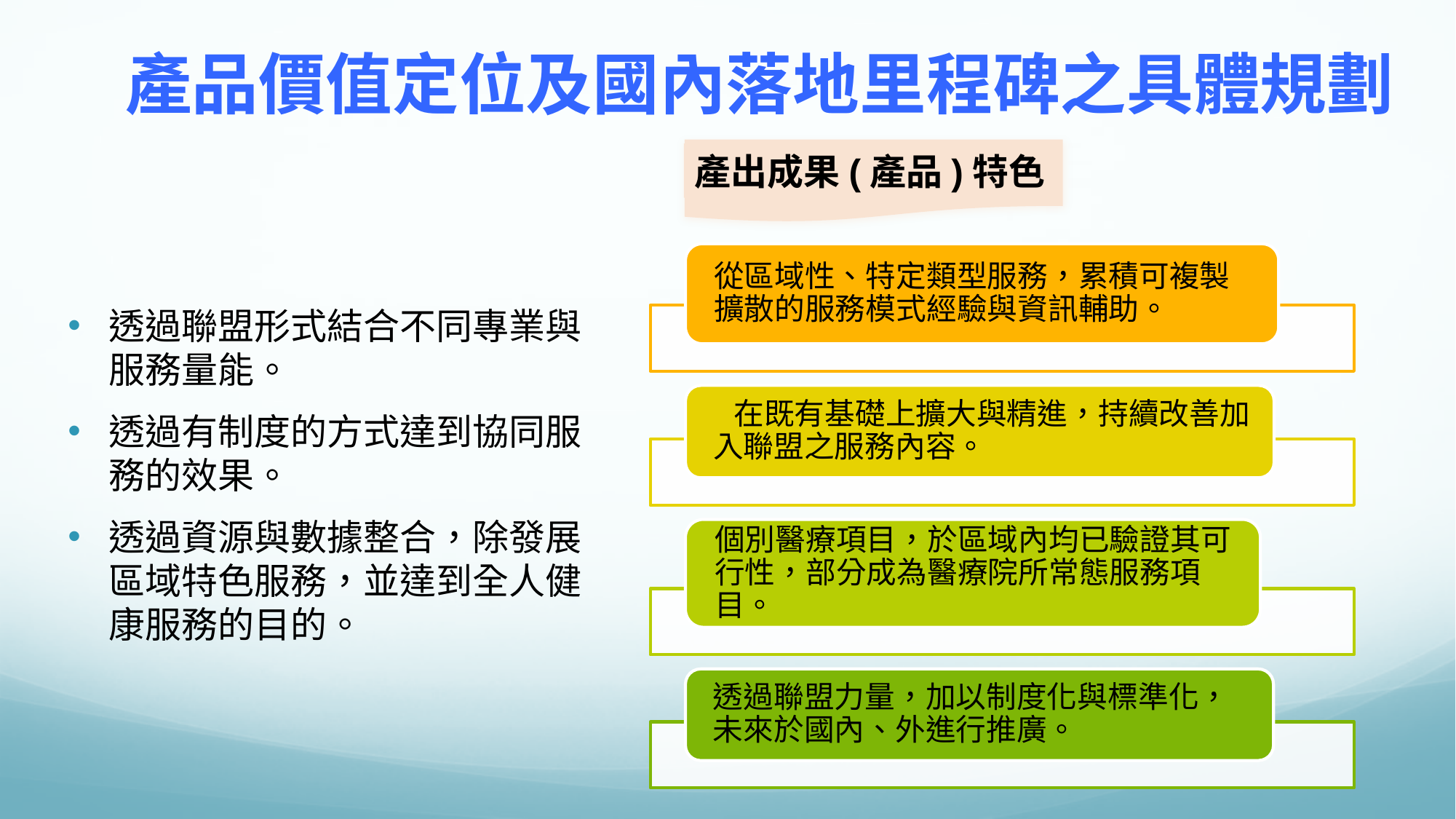

產品價值定位及國內落地里程碑之具體規劃

產出成果(產品)特色
從區域性、特定類型服務，累積可複製擴散的服務模式經驗與資訊輔助。
  在既有基礎上擴大與精進，持續改善加入聯盟之服務內容。
個別醫療項目，於區域內均已驗證其可行性，部分成為醫療院所常態服務項目。
透過聯盟力量，加以制度化與標準化，未來於國內、外進行推廣。
透過聯盟形式結合不同專業與服務量能。
透過有制度的方式達到協同服務的效果。
透過資源與數據整合，除發展區域特色服務，並達到全人健康服務的目的。